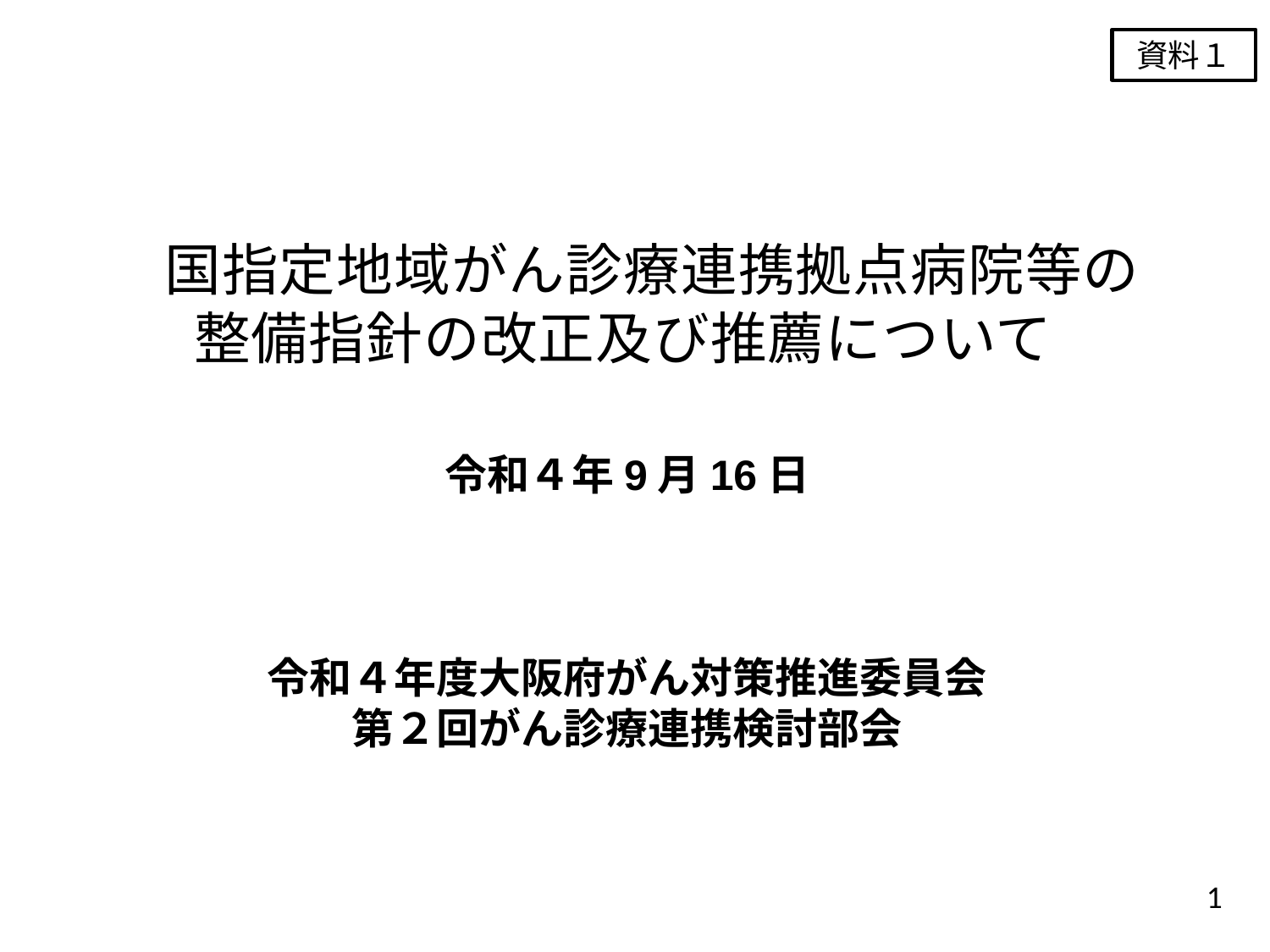

資料１
　国指定地域がん診療連携拠点病院等の
整備指針の改正及び推薦について
令和４年9月16日
令和４年度大阪府がん対策推進委員会
第２回がん診療連携検討部会
1